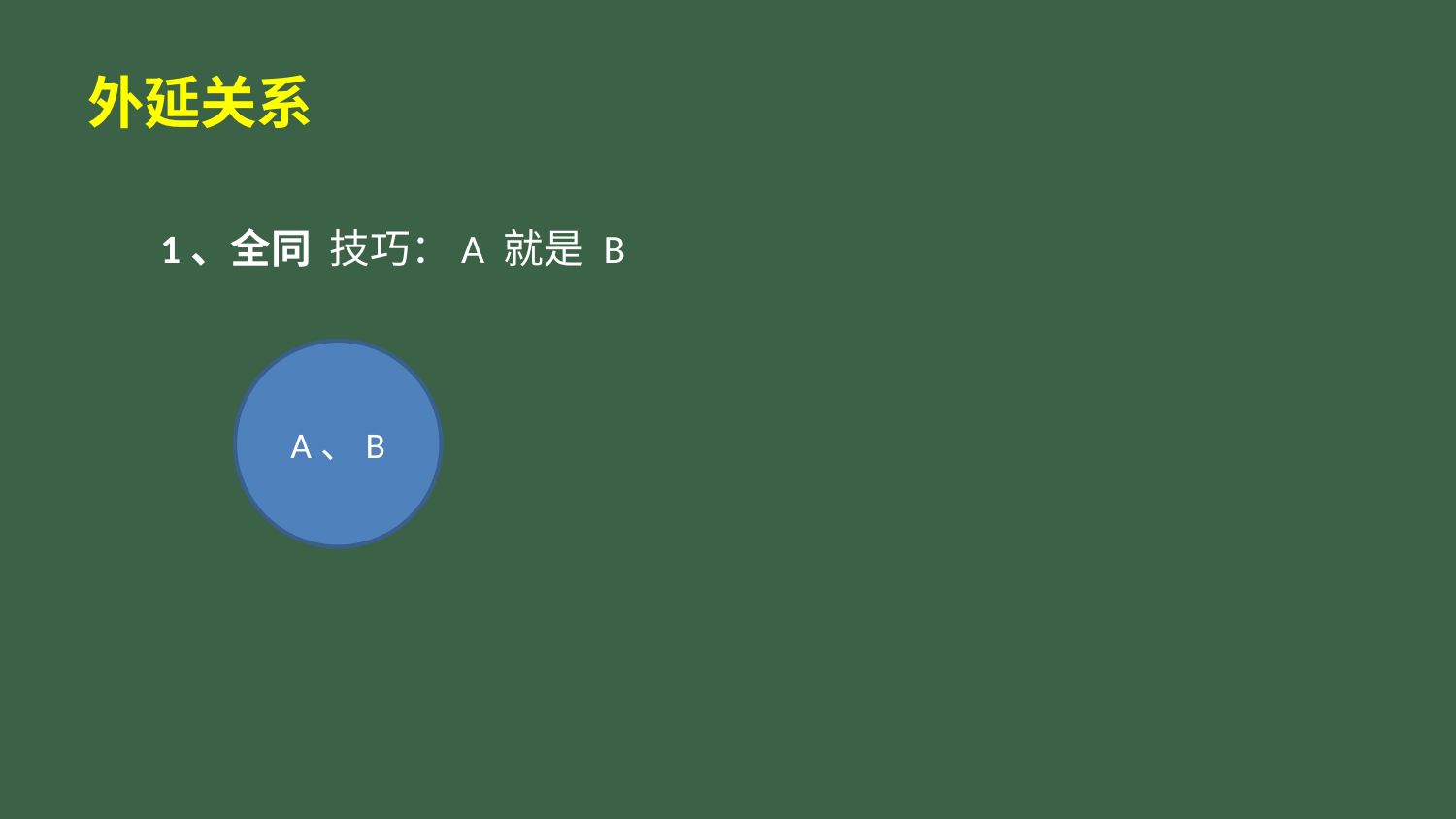

# 外延关系
1、全同  技巧：A 就是 B

A、B